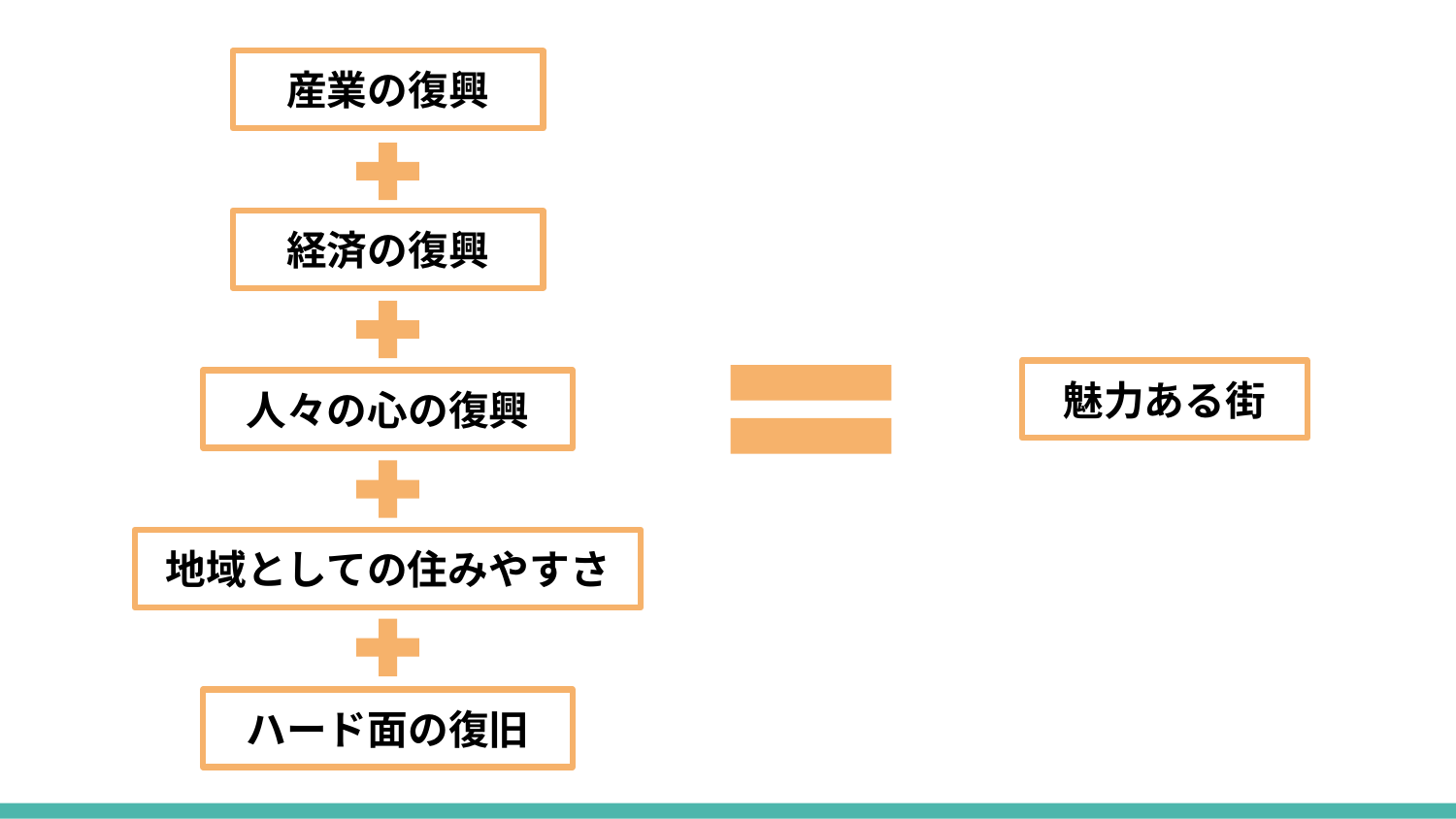

産業の復興

経済の復興

魅力ある街
人々の心の復興

地域としての住みやすさ

ハード面の復旧